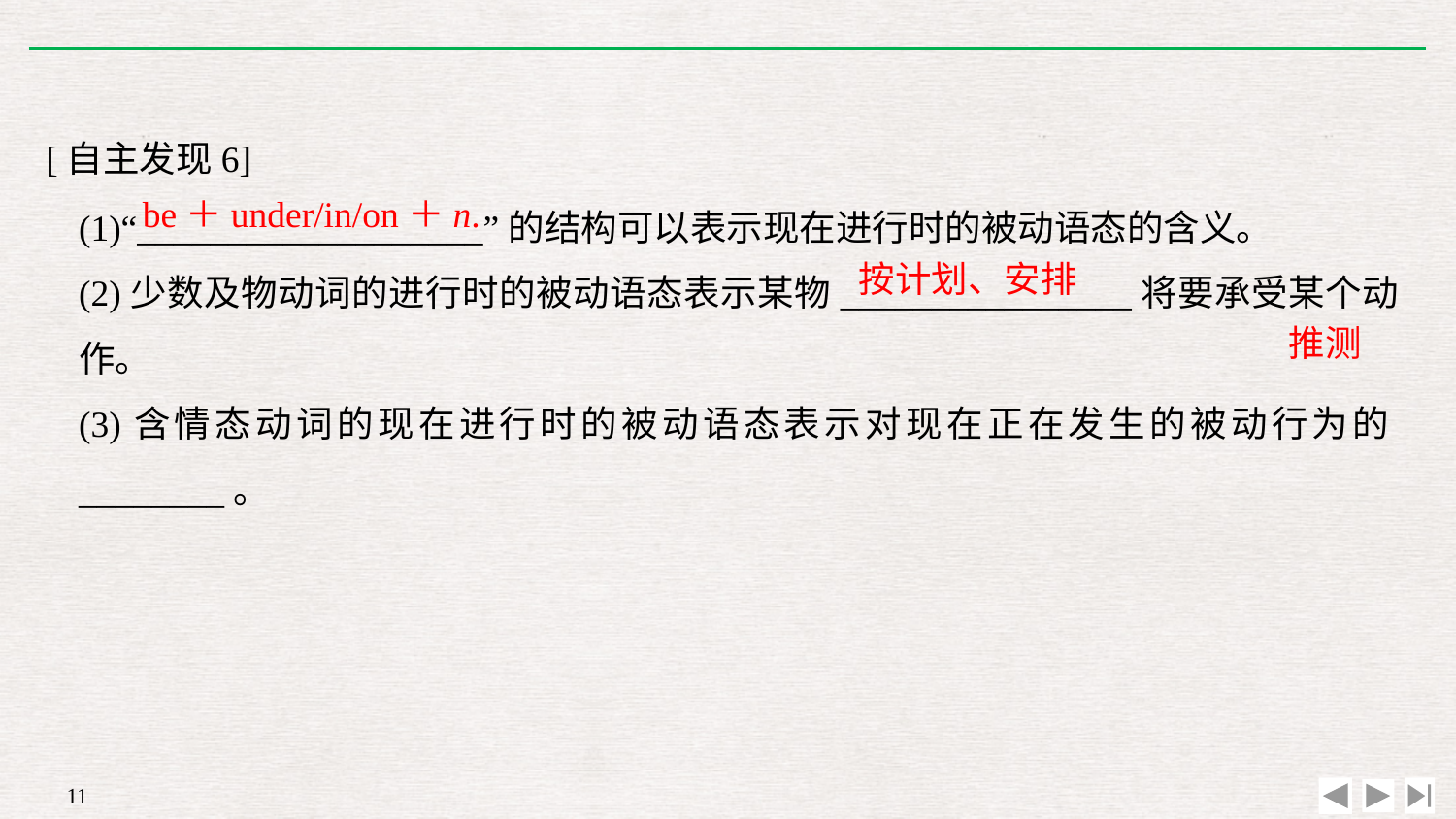

[自主发现6]
(1)“___________________”的结构可以表示现在进行时的被动语态的含义。
(2)少数及物动词的进行时的被动语态表示某物________________将要承受某个动作。
(3)含情态动词的现在进行时的被动语态表示对现在正在发生的被动行为的________。
be＋under/in/on＋n.
按计划、安排
推测